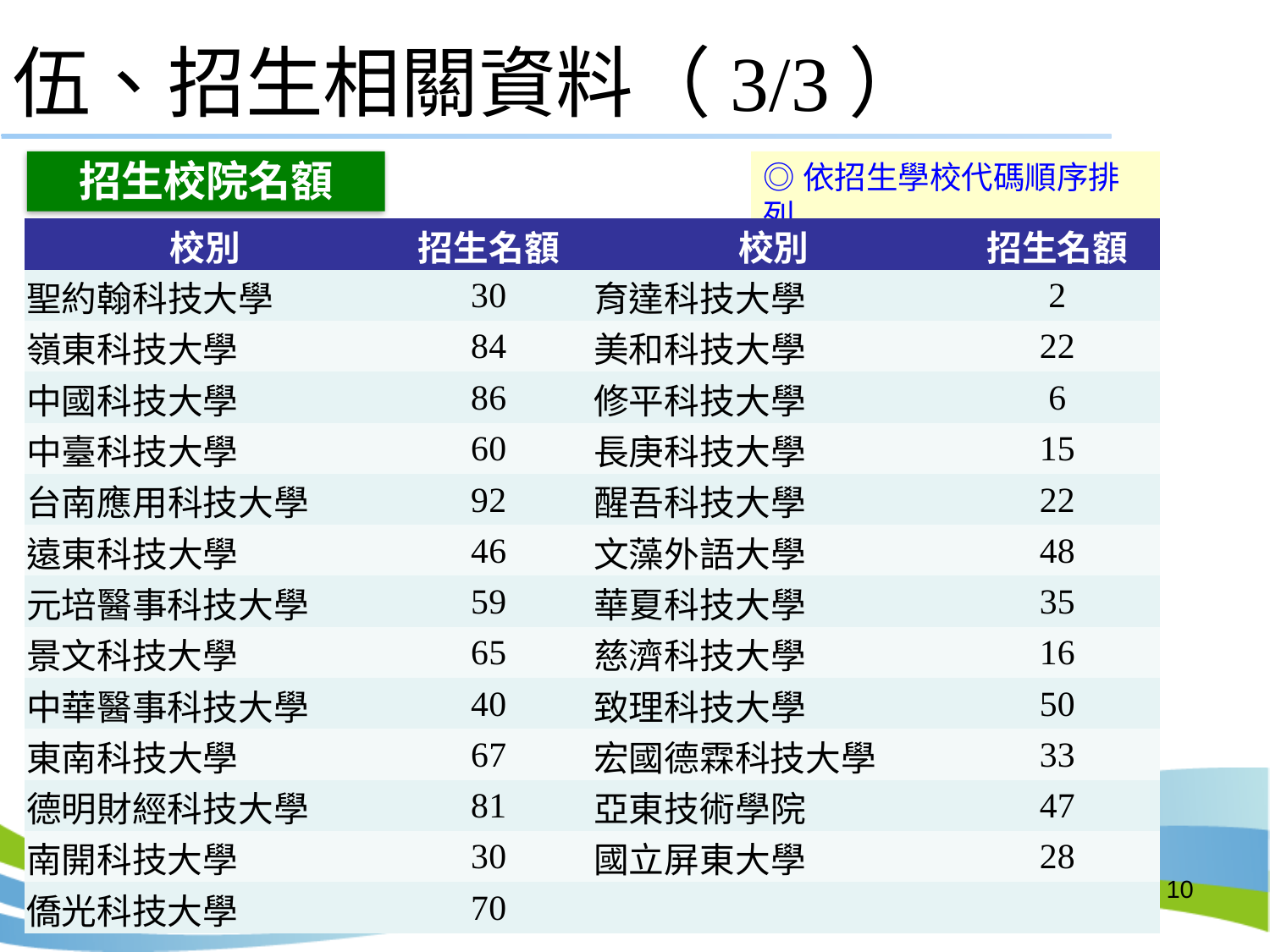

# 伍、招生相關資料（3/3）
招生校院名額
◎依招生學校代碼順序排列
| 校別 | 招生名額 | 校別 | 招生名額 |
| --- | --- | --- | --- |
| 聖約翰科技大學 | 30 | 育達科技大學 | 2 |
| 嶺東科技大學 | 84 | 美和科技大學 | 22 |
| 中國科技大學 | 86 | 修平科技大學 | 6 |
| 中臺科技大學 | 60 | 長庚科技大學 | 15 |
| 台南應用科技大學 | 92 | 醒吾科技大學 | 22 |
| 遠東科技大學 | 46 | 文藻外語大學 | 48 |
| 元培醫事科技大學 | 59 | 華夏科技大學 | 35 |
| 景文科技大學 | 65 | 慈濟科技大學 | 16 |
| 中華醫事科技大學 | 40 | 致理科技大學 | 50 |
| 東南科技大學 | 67 | 宏國德霖科技大學 | 33 |
| 德明財經科技大學 | 81 | 亞東技術學院 | 47 |
| 南開科技大學 | 30 | 國立屏東大學 | 28 |
| 僑光科技大學 | 70 |  |  |
10